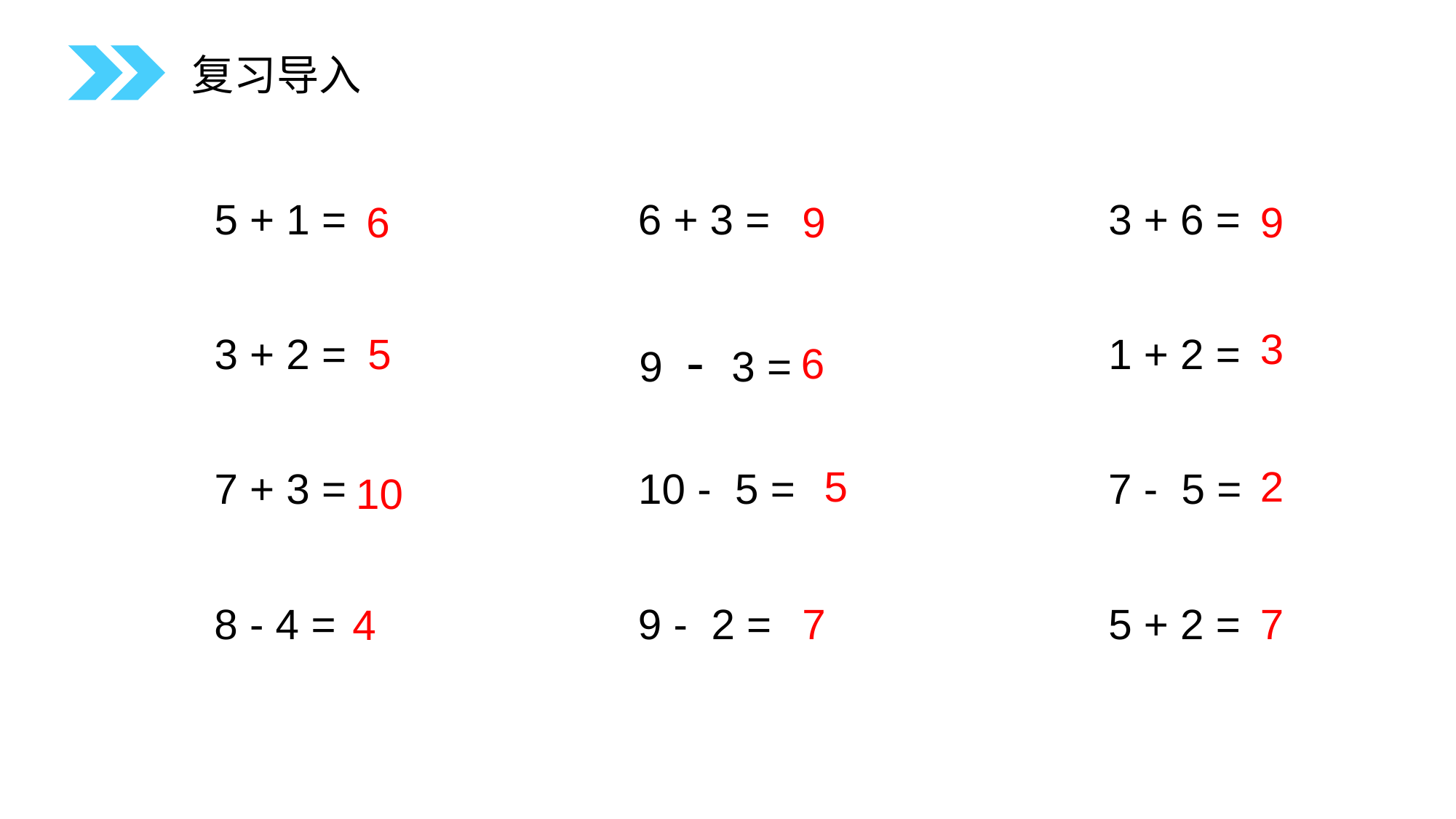

复习导入
5 + 1 =
3 + 2 =
7 + 3 =
8 - 4 =
6 + 3 =
9  -  3 =
10 -  5 =
9 -  2 =
3 + 6 =
1 + 2 =
7 -  5 =
5 + 2 =
6
9
9
3
5
6
5
2
10
7
7
4